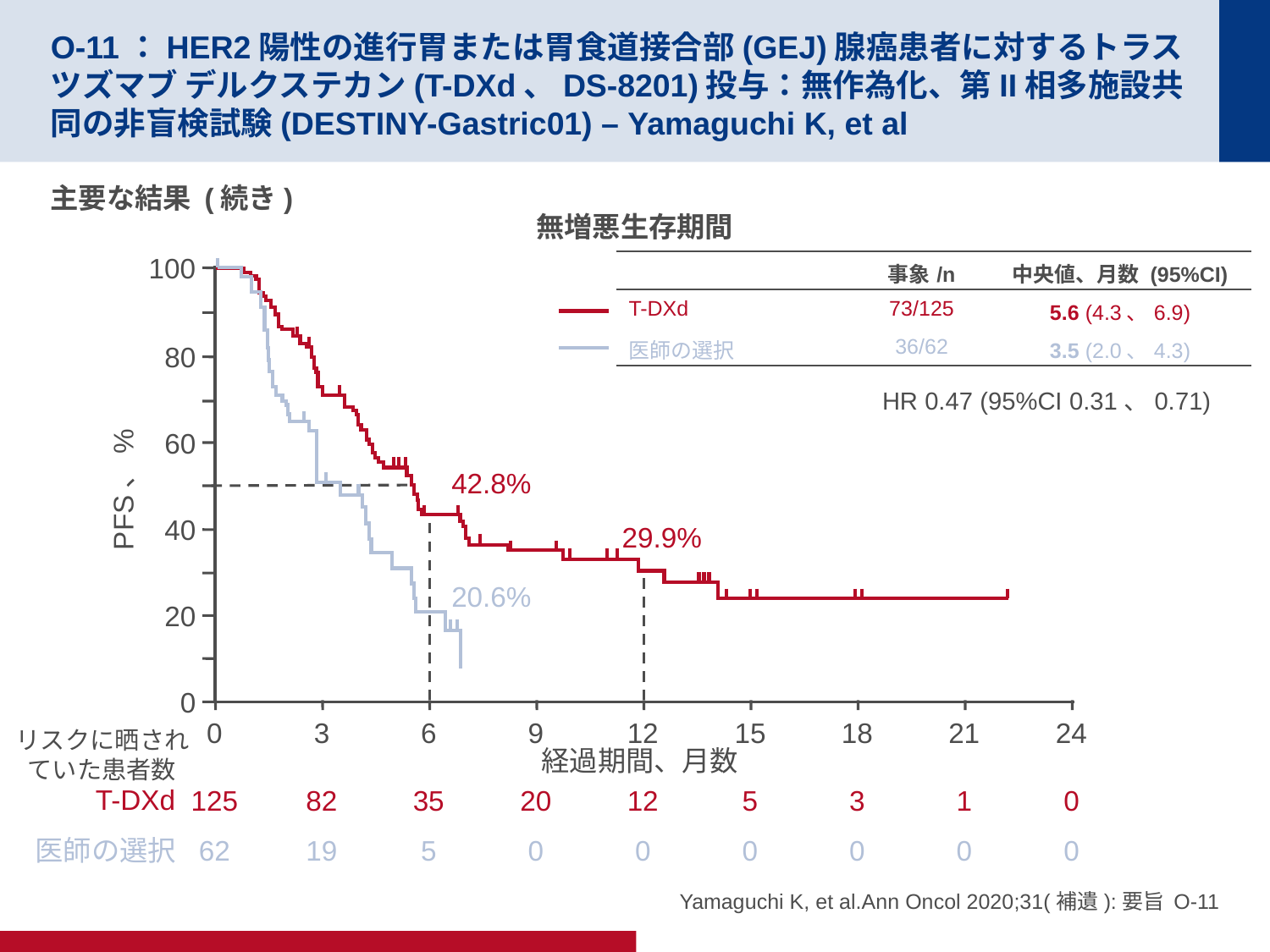

# O-11：HER2陽性の進行胃または胃食道接合部(GEJ)腺癌患者に対するトラスツズマブ デルクステカン(T-DXd、DS-8201)投与：無作為化、第II相多施設共同の非盲検試験(DESTINY-Gastric01) – Yamaguchi K, et al
主要な結果 (続き)

無増悪生存期間
100

80

60

PFS、%
40

20

0

|  | 事象/n | 中央値、月数 (95%CI) |
| --- | --- | --- |
| T-DXd | 73/125 | 5.6 (4.3、6.9) |
| 医師の選択 | 36/62 | 3.5 (2.0、4.3) |

HR 0.47 (95%CI 0.31、0.71)
42.8%
29.9%
20.6%

0
3
6
9
12
15
18
21
24
リスクに晒されていた患者数
経過期間、月数
T-DXd
125
82
35
20
12
5
3
1
0
医師の選択
62
19
5
0
0
0
0
0
0
Yamaguchi K, et al.Ann Oncol 2020;31(補遺):要旨 O-11